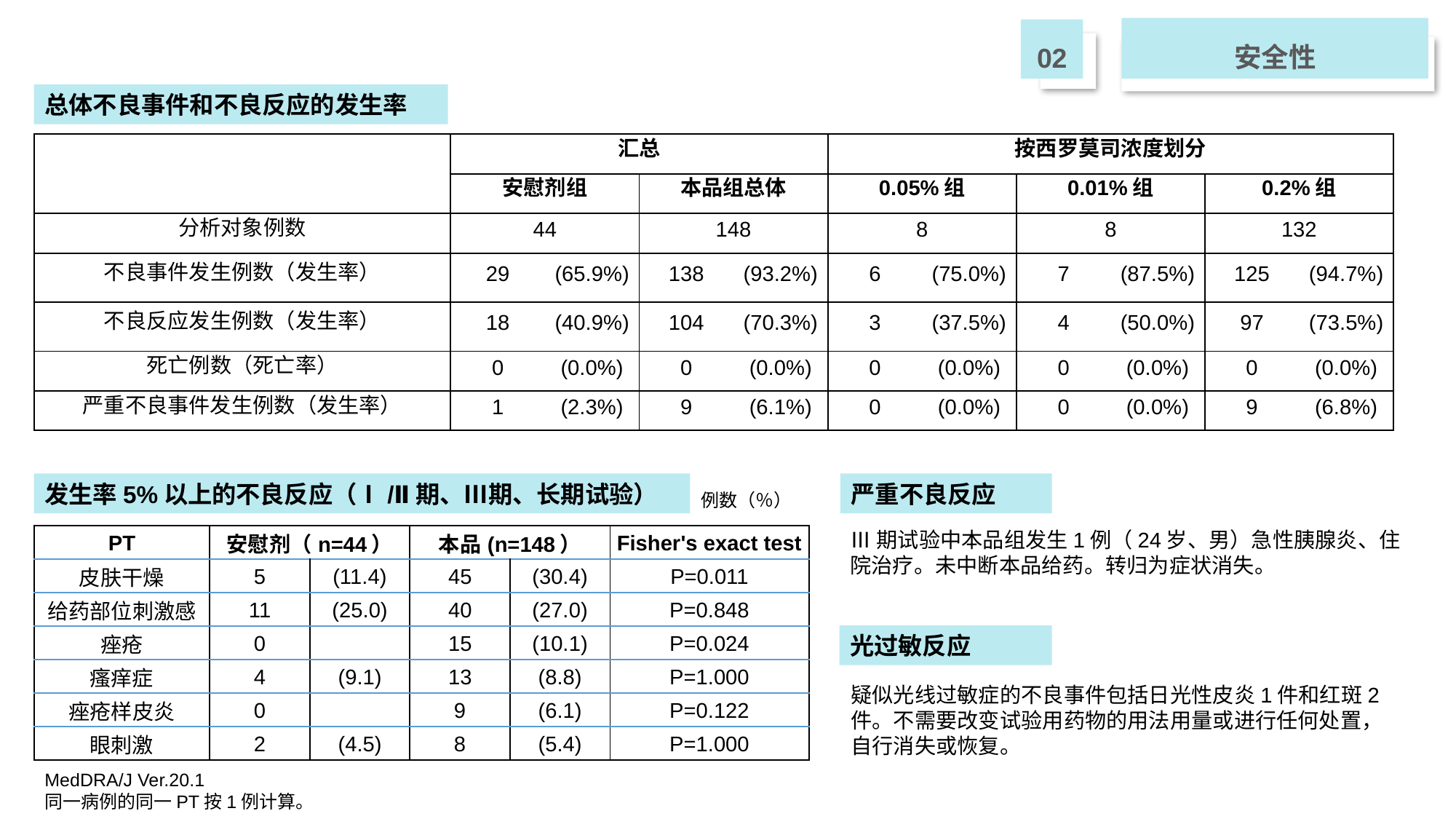

安全性
02

总体不良事件和不良反应的发生率
|  | 汇总 |  |  |  | 按西罗莫司浓度划分 |  |  |  |  |  |
| --- | --- | --- | --- | --- | --- | --- | --- | --- | --- | --- |
|  | 安慰剂组 |  | 本品组总体 |  | 0.05%组 |  | 0.01%组 |  | 0.2%组 |  |
| 分析对象例数 | 44 |  | 148 |  | 8 |  | 8 |  | 132 |  |
| 不良事件发生例数（发生率） | 29 | (65.9%) | 138 | (93.2%) | 6 | (75.0%) | 7 | (87.5%) | 125 | (94.7%) |
| 不良反应发生例数（发生率） | 18 | (40.9%) | 104 | (70.3%) | 3 | (37.5%) | 4 | (50.0%) | 97 | (73.5%) |
| 死亡例数（死亡率） | 0 | (0.0%) | 0 | (0.0%) | 0 | (0.0%) | 0 | (0.0%) | 0 | (0.0%) |
| 严重不良事件发生例数（发生率） | 1 | (2.3%) | 9 | (6.1%) | 0 | (0.0%) | 0 | (0.0%) | 9 | (6.8%) |
发生率5%以上的不良反应（Ⅰ/Ⅱ期、Ⅲ期、长期试验）
严重不良反应
例数（％）
Ⅲ期试验中本品组发生1例（24岁、男）急性胰腺炎、住院治疗。未中断本品给药。转归为症状消失。
| PT | 安慰剂（n=44） |  | 本品(n=148） |  | Fisher's exact test |
| --- | --- | --- | --- | --- | --- |
| 皮肤干燥 | 5 | (11.4) | 45 | (30.4) | P=0.011 |
| 给药部位刺激感 | 11 | (25.0) | 40 | (27.0) | P=0.848 |
| 痤疮 | 0 |  | 15 | (10.1) | P=0.024 |
| 瘙痒症 | 4 | (9.1) | 13 | (8.8) | P=1.000 |
| 痤疮样皮炎 | 0 |  | 9 | (6.1) | P=0.122 |
| 眼刺激 | 2 | (4.5) | 8 | (5.4) | P=1.000 |
光过敏反应
疑似光线过敏症的不良事件包括日光性皮炎1件和红斑2件。不需要改变试验用药物的用法用量或进行任何处置，自行消失或恢复。
MedDRA/J Ver.20.1
同一病例的同一PT按1例计算。